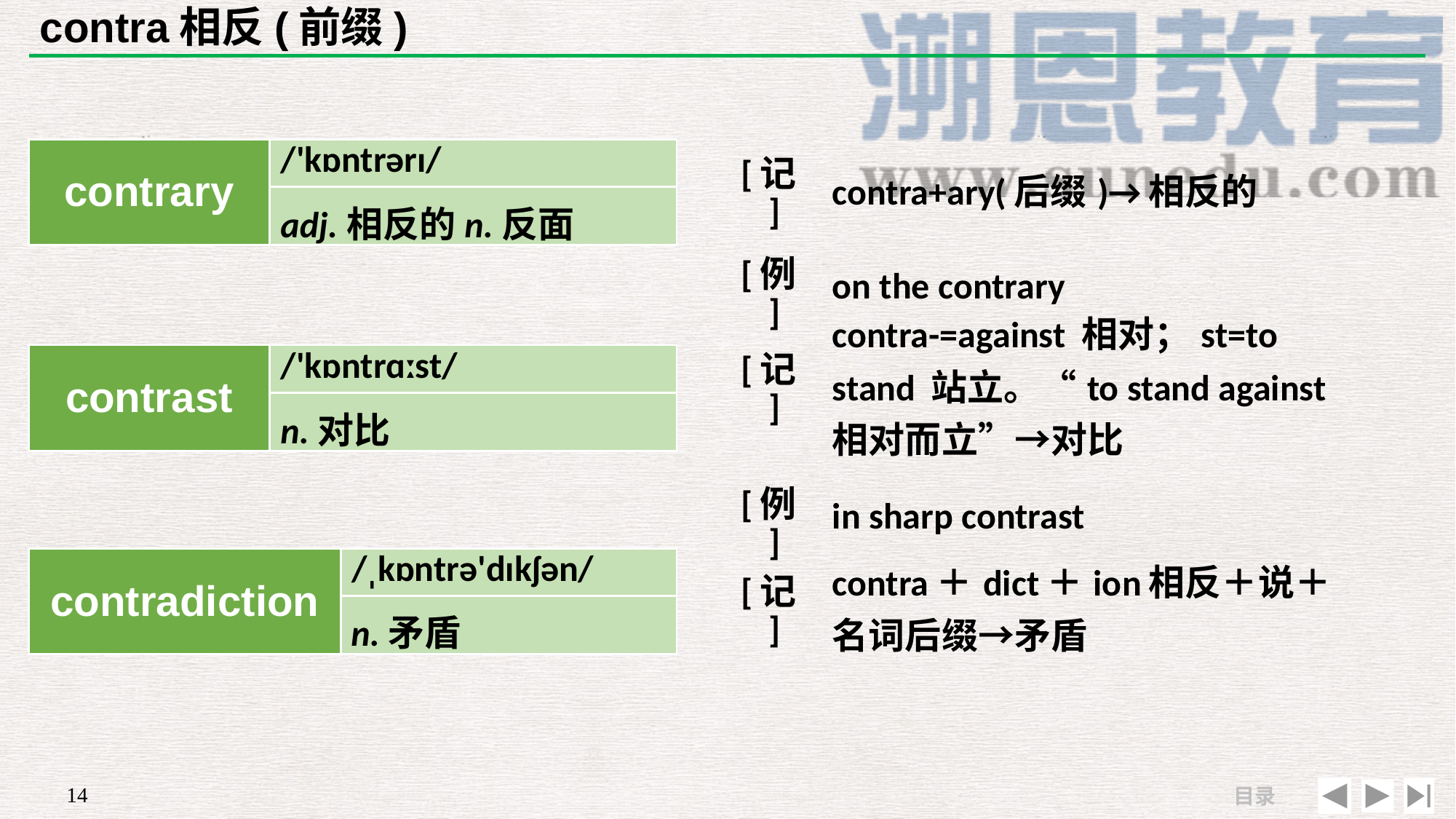

# contra相反(前缀)

| [记] | contra+ary(后缀)→相反的 |
| --- | --- |
| [例] | on the contrary |
| contrary | /'kɒntrərɪ/ |
| --- | --- |
|  |  |
adj.相反的n.反面
| [记] | contra-=against 相对；st=to stand 站立。“to stand against 相对而立”→对比 |
| --- | --- |
| [例] | in sharp contrast |
| contrast | /'kɒntrɑːst/ |
| --- | --- |
|  |  |
n.对比
| contradiction | /ˌkɒntrə'dɪkʃən/ |
| --- | --- |
|  |  |
| [记] | contra＋dict＋ion相反＋说＋名词后缀→矛盾 |
| --- | --- |
|  |  |
n.矛盾